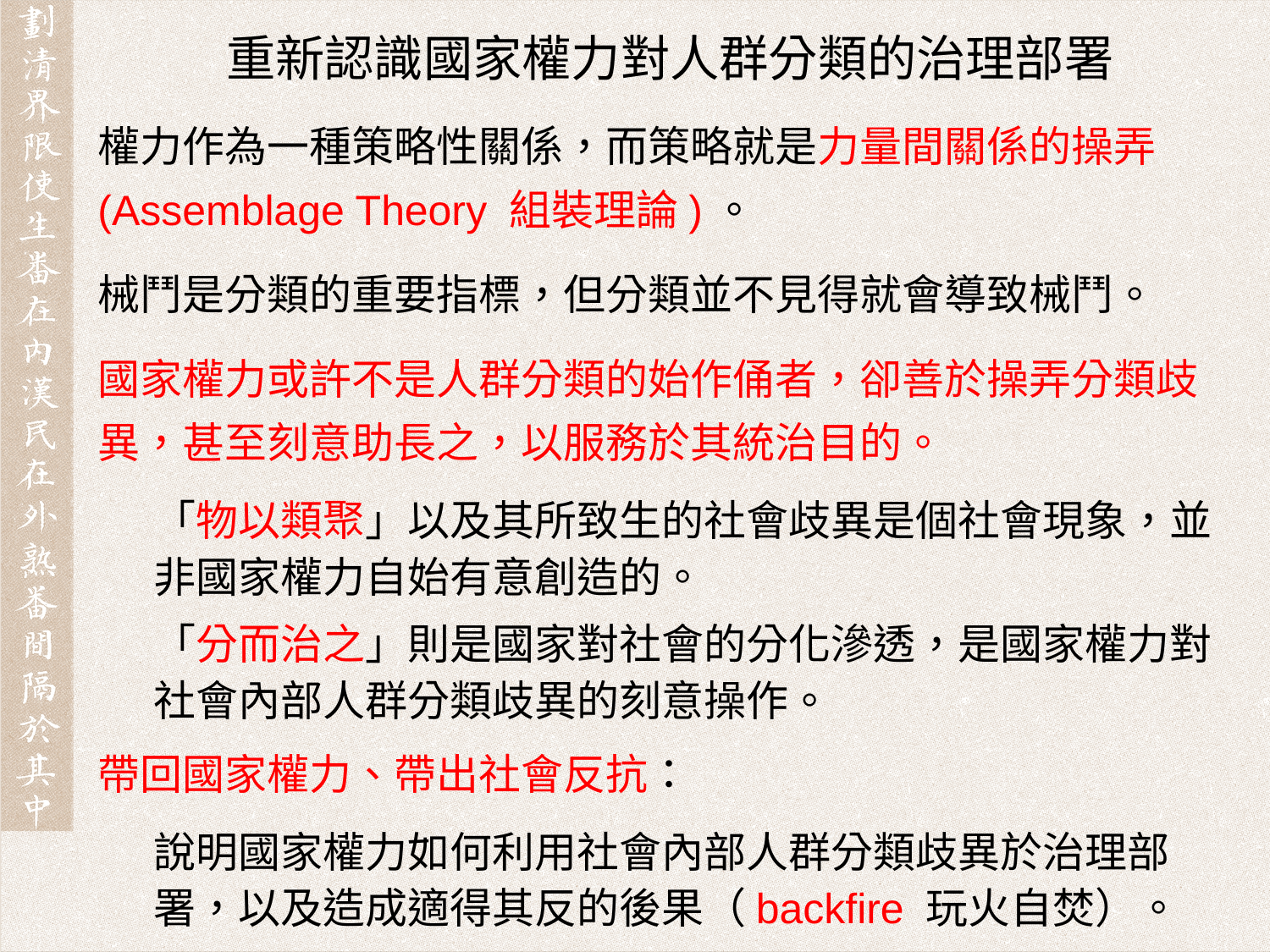

重新認識國家權力對人群分類的治理部署
權力作為一種策略性關係，而策略就是力量間關係的操弄 (Assemblage Theory 組裝理論)。
械鬥是分類的重要指標，但分類並不見得就會導致械鬥。
國家權力或許不是人群分類的始作俑者，卻善於操弄分類歧異，甚至刻意助長之，以服務於其統治目的。
「物以類聚」以及其所致生的社會歧異是個社會現象，並非國家權力自始有意創造的。
「分而治之」則是國家對社會的分化滲透，是國家權力對社會內部人群分類歧異的刻意操作。
帶回國家權力、帶出社會反抗：
說明國家權力如何利用社會內部人群分類歧異於治理部署，以及造成適得其反的後果（backfire 玩火自焚）。